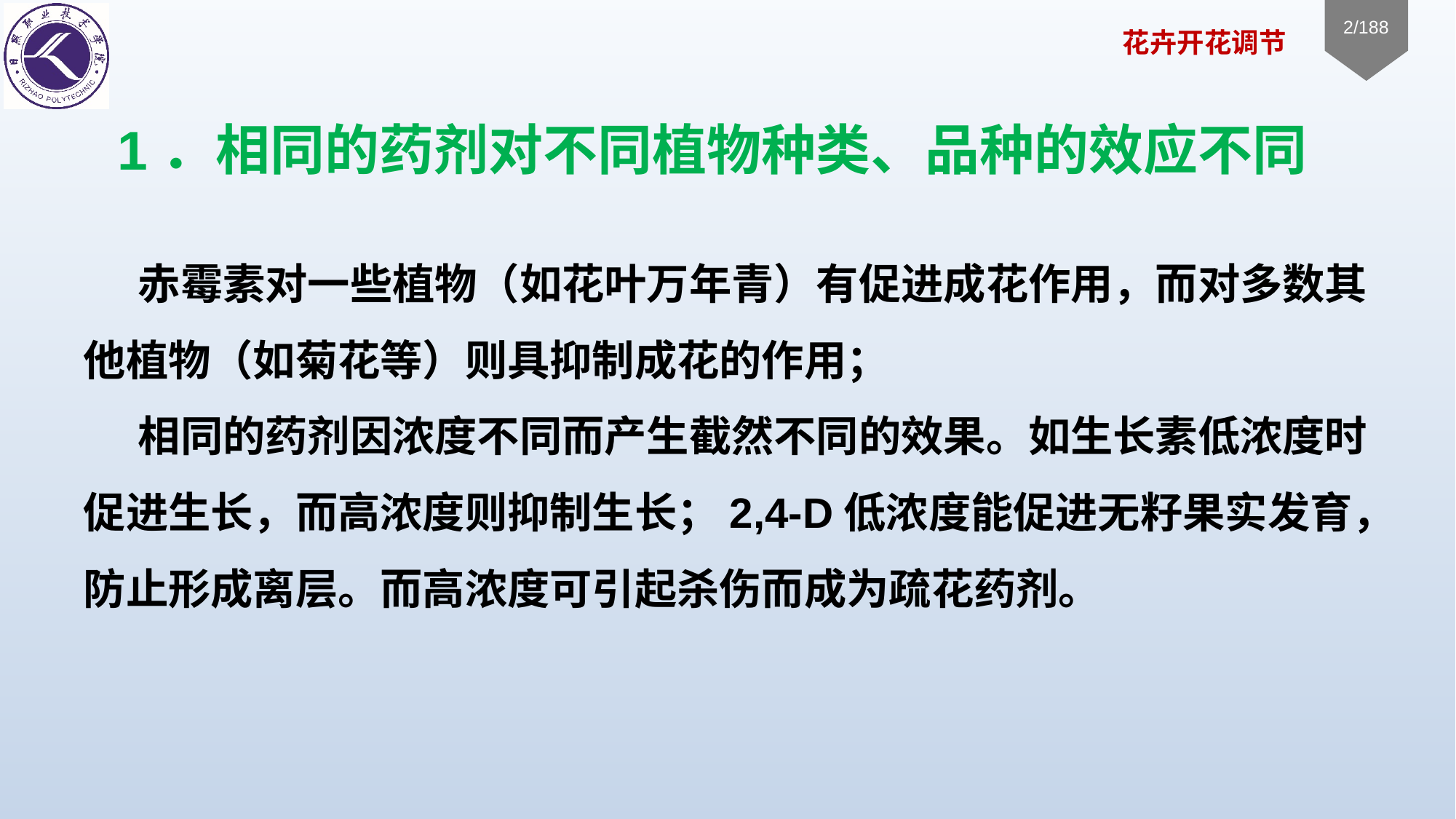

# 1．相同的药剂对不同植物种类、品种的效应不同
赤霉素对一些植物（如花叶万年青）有促进成花作用，而对多数其他植物（如菊花等）则具抑制成花的作用；
相同的药剂因浓度不同而产生截然不同的效果。如生长素低浓度时促进生长，而高浓度则抑制生长；2,4-D低浓度能促进无籽果实发育，防止形成离层。而高浓度可引起杀伤而成为疏花药剂。